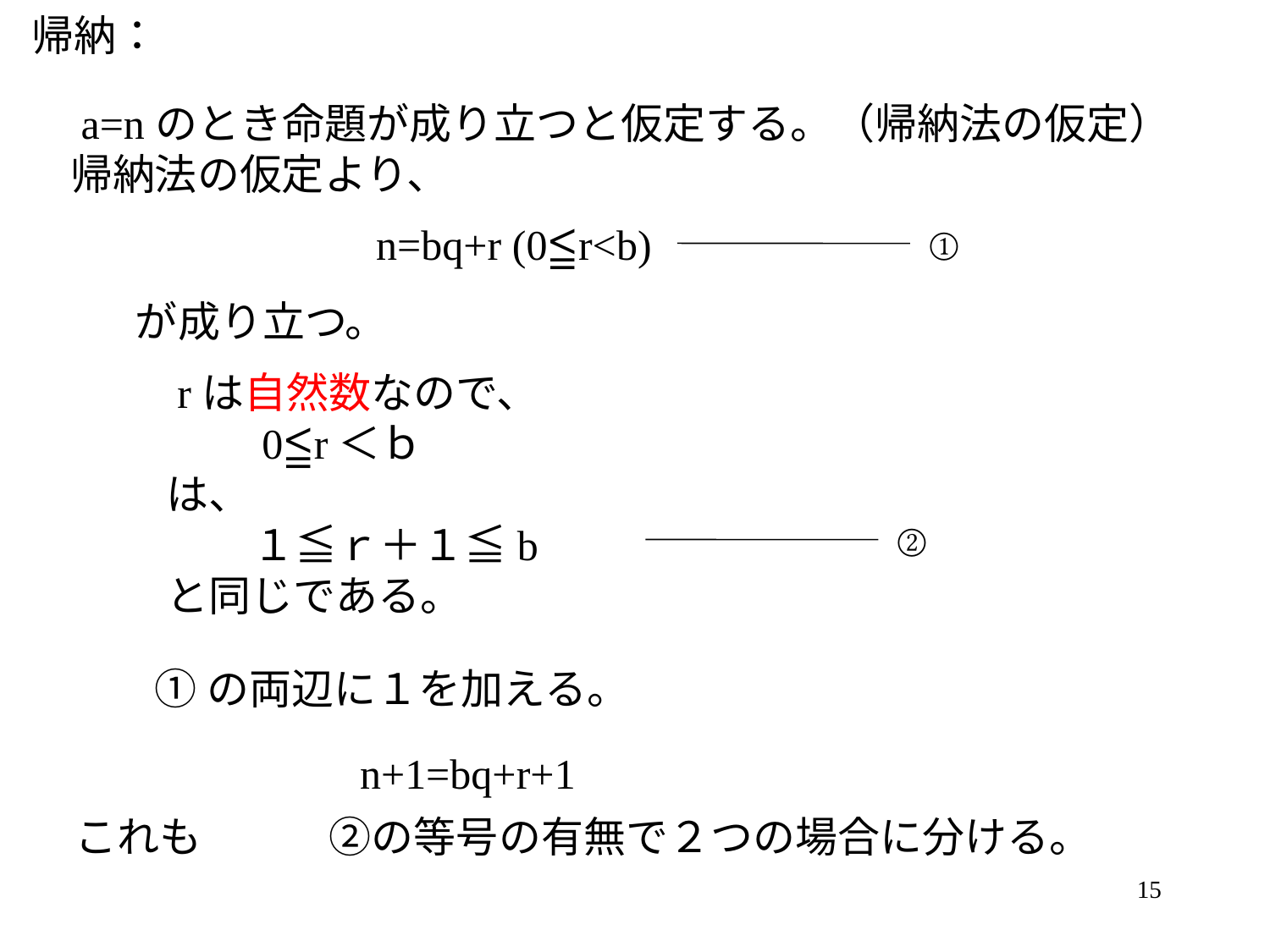

帰納：
 a=nのとき命題が成り立つと仮定する。（帰納法の仮定）
帰納法の仮定より、
　n=bq+r (0≦r<b)
①

が成り立つ。
 rは自然数なので、
         0≦r＜ｂ
は、
        １≦ｒ＋１≦b
と同じである。
②

①の両辺に１を加える。
　n+1=bq+r+1
これも	②の等号の有無で２つの場合に分ける。
15